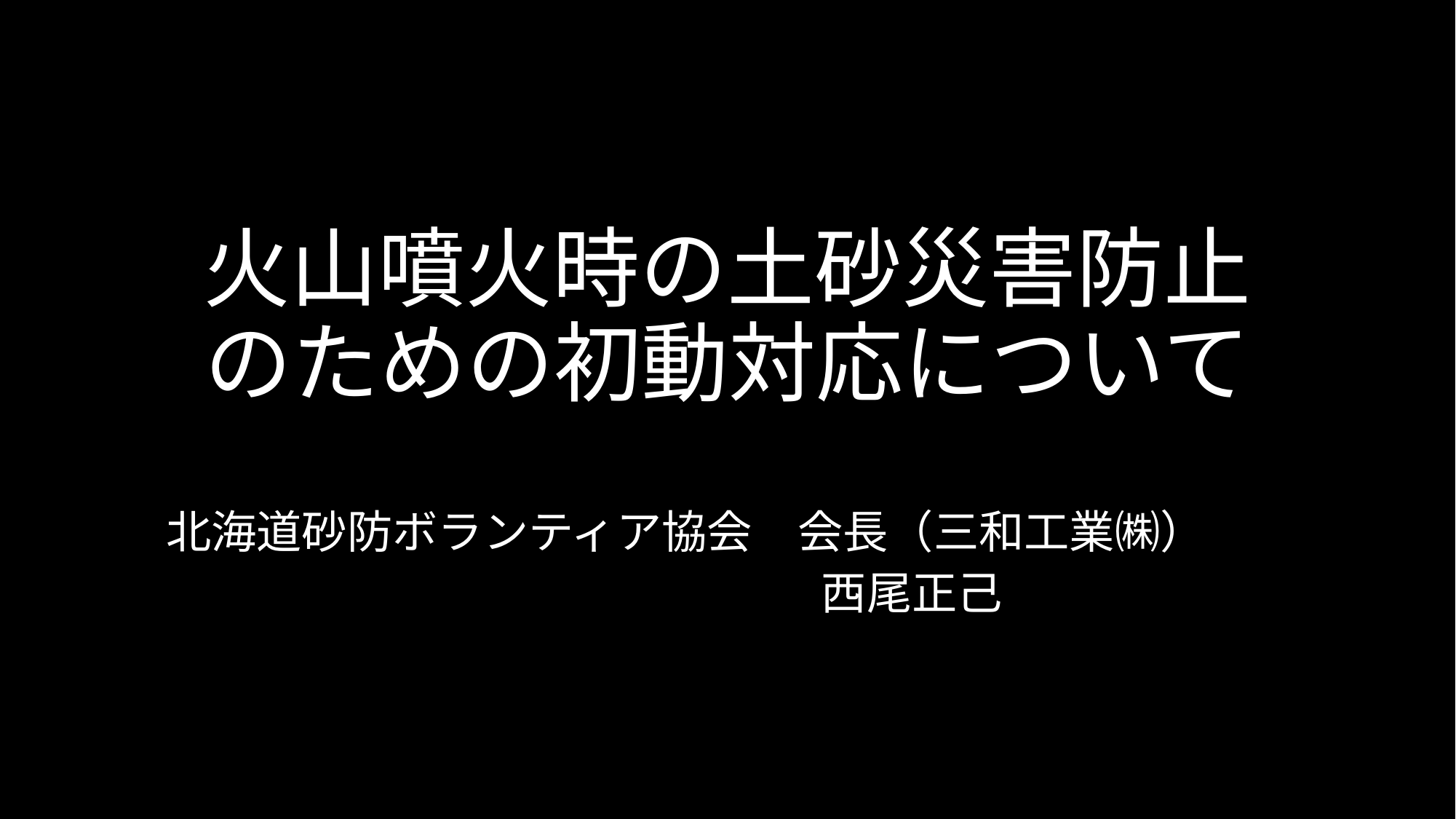

# 火山噴火時の土砂災害防止のための初動対応について

北海道砂防ボランティア協会　会長（三和工業㈱）
　　　　　　　　　　西尾正己